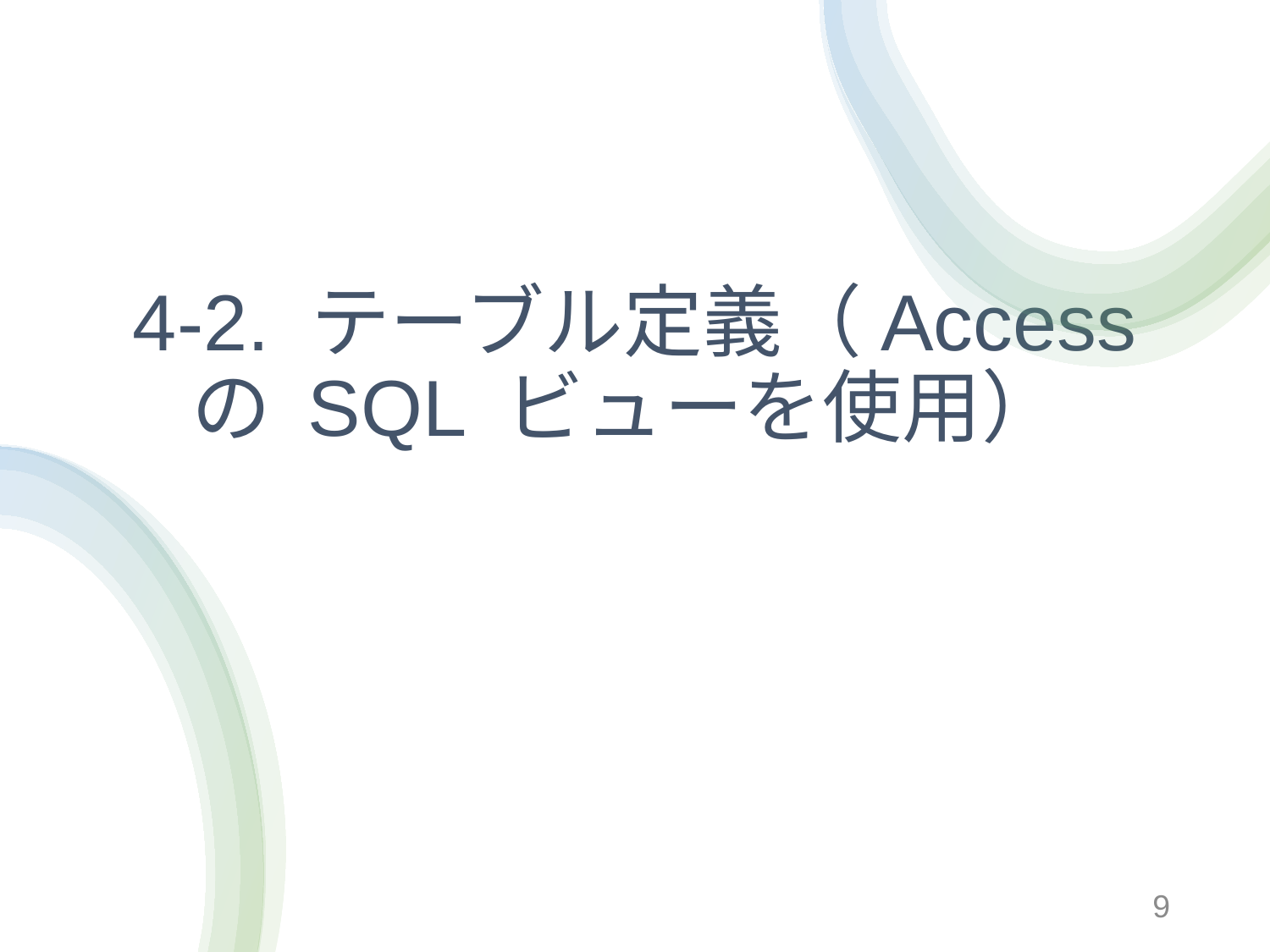

# 4-2. テーブル定義（Access の SQL ビューを使用）

9